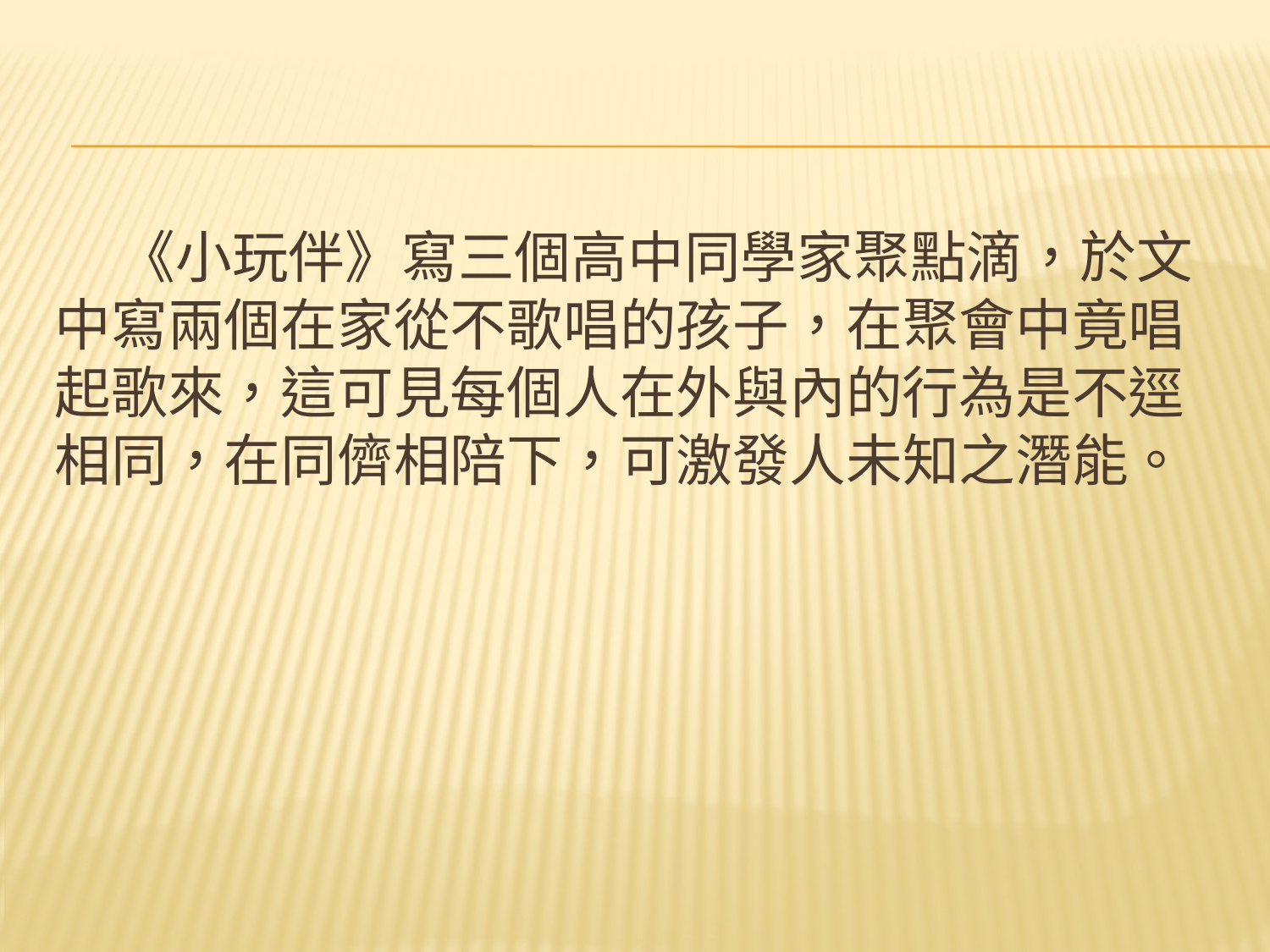

#
    《小玩伴》寫三個高中同學家聚點滴，於文中寫兩個在家從不歌唱的孩子，在聚會中竟唱起歌來，這可見每個人在外與內的行為是不逕相同，在同儕相陪下，可激發人未知之潛能。